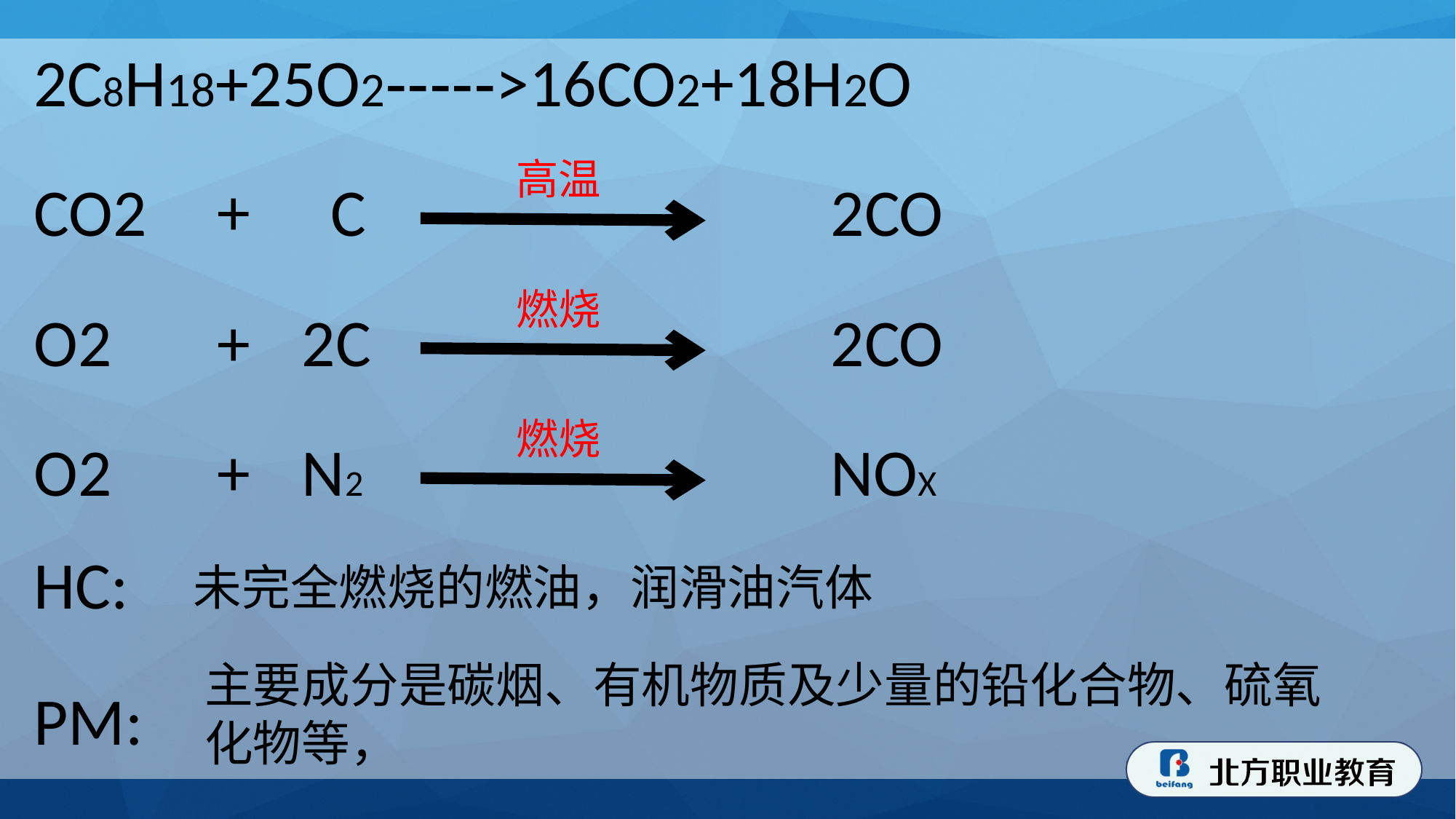

2C8H18+25O2‐‐‐‐‐>16CO2+18H2O
高温
+
CO2
C
2CO
燃烧
+
2C
O2
2CO
燃烧
+
N2
O2
NOX
HC:
未完全燃烧的燃油，润滑油汽体
主要成分是碳烟、有机物质及少量的铅化合物、硫氧化物等，
PM: